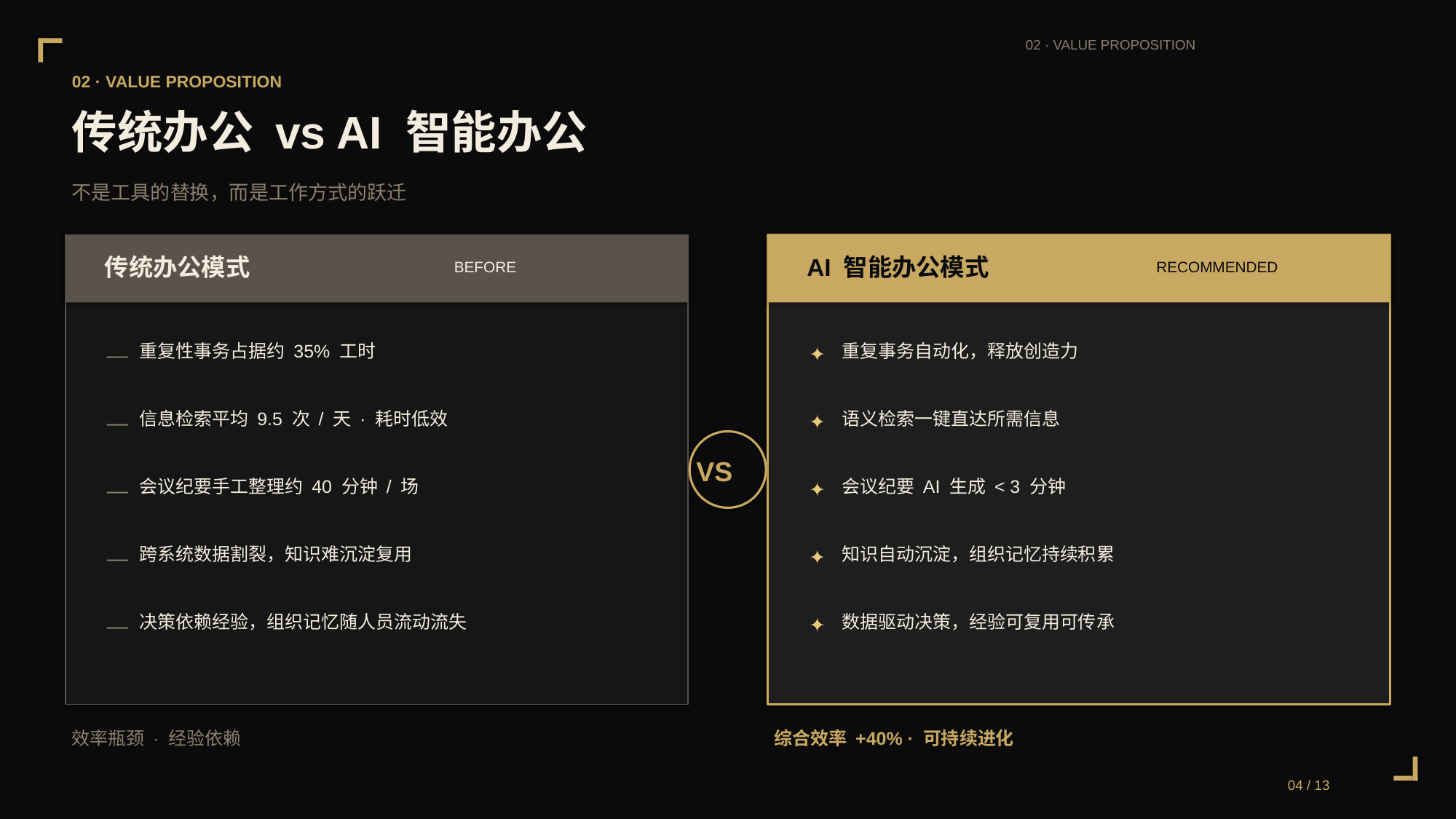

02 · VALUE PROPOSITION

02 · VALUE PROPOSITION
传统办公 vs AI 智能办公
不是工具的替换，而是工作方式的跃迁

传统办公模式
AI 智能办公模式
BEFORE
RECOMMENDED
重复性事务占据约 35% 工时
重复事务自动化，释放创造力
—
✦
信息检索平均 9.5 次 / 天 · 耗时低效
语义检索一键直达所需信息
—
✦

VS
会议纪要手工整理约 40 分钟 / 场
会议纪要 AI 生成 < 3 分钟
—
✦
跨系统数据割裂，知识难沉淀复用
知识自动沉淀，组织记忆持续积累
—
✦
决策依赖经验，组织记忆随人员流动流失
数据驱动决策，经验可复用可传承
—
✦
效率瓶颈 · 经验依赖
综合效率 +40% · 可持续进化

04 / 13